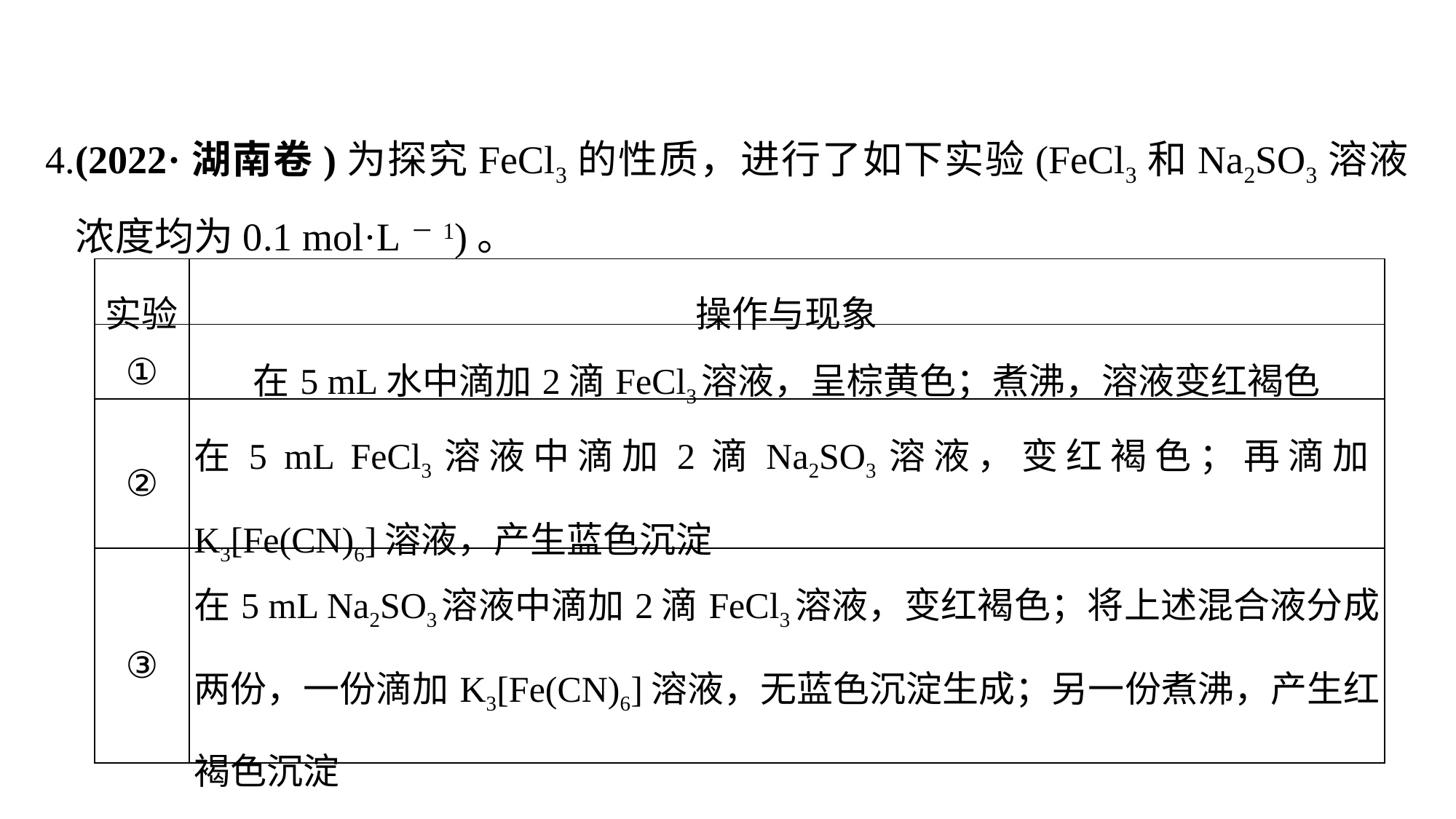

4.(2022·湖南卷)为探究FeCl3的性质，进行了如下实验(FeCl3和Na2SO3溶液浓度均为0.1 mol·L－1)。
| 实验 | 操作与现象 |
| --- | --- |
| ① | 在5 mL水中滴加2滴FeCl3溶液，呈棕黄色；煮沸，溶液变红褐色 |
| ② | 在5 mL FeCl3溶液中滴加2滴Na2SO3溶液，变红褐色；再滴加K3[Fe(CN)6]溶液，产生蓝色沉淀 |
| ③ | 在5 mL Na2SO3溶液中滴加2滴FeCl3溶液，变红褐色；将上述混合液分成两份，一份滴加K3[Fe(CN)6]溶液，无蓝色沉淀生成；另一份煮沸，产生红褐色沉淀 |